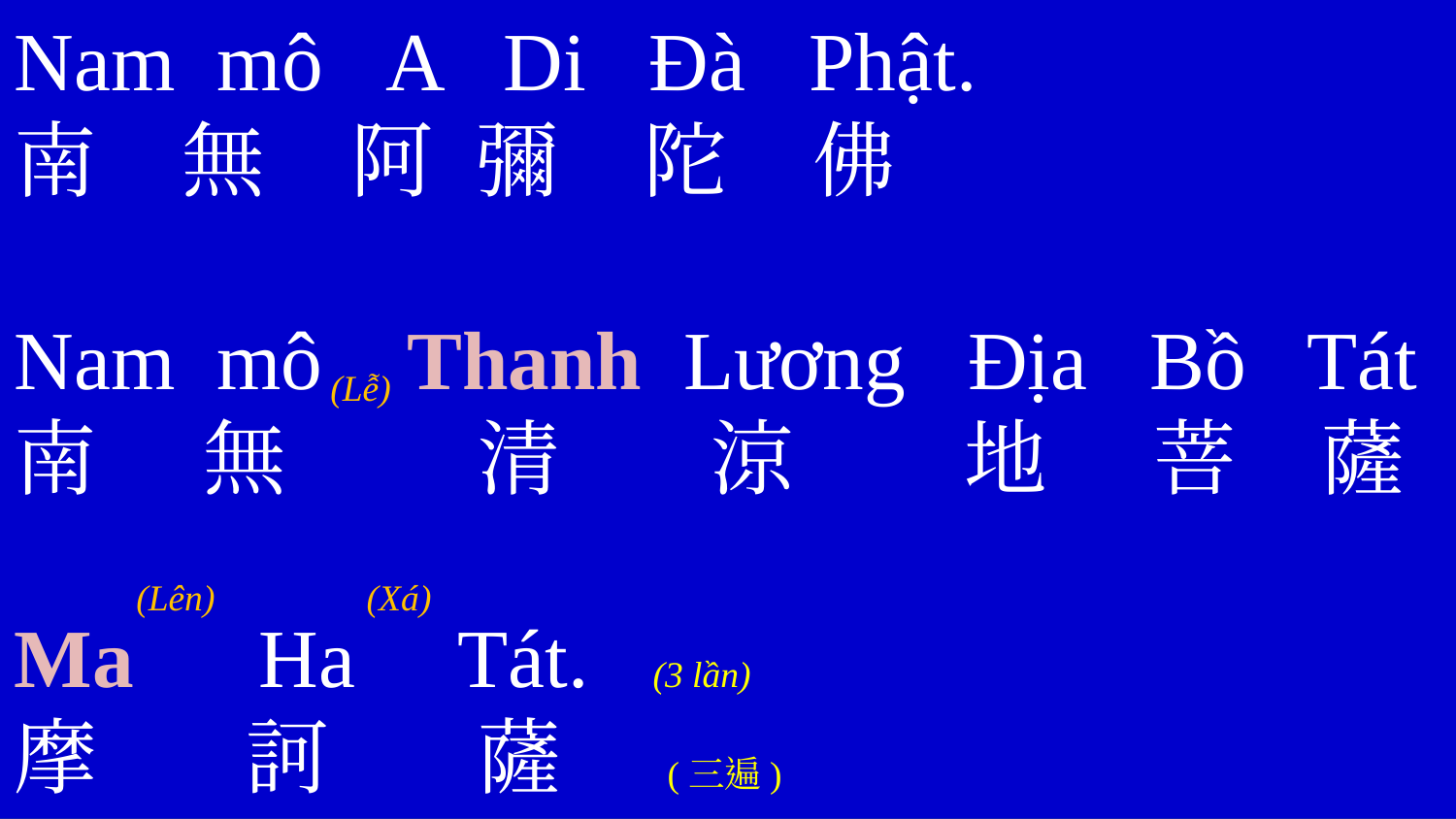

Nam  mô   A   Di   Đà   Phật.
南    無    阿  彌    陀    佛

Nam  mô    Thanh  Lương   Địa   Bồ   Tát南     無         清       涼        地     菩    薩
Ma      Ha     Tát.   (3 lần)
摩       訶       薩    (三遍)

(Lễ)
(Lên)
(Xá)